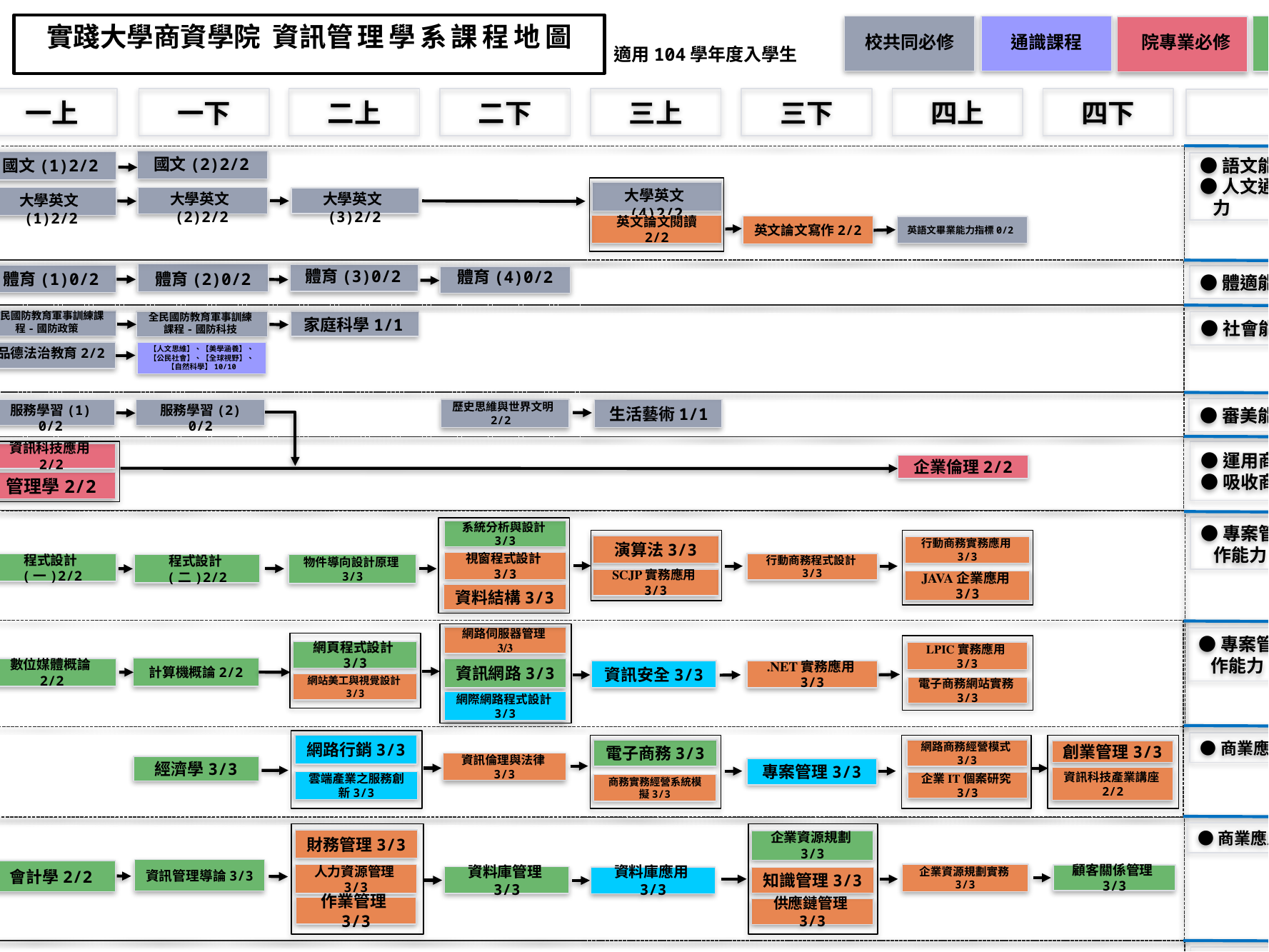

實踐大學商資學院  資訊管理學系課程地圖

校共同必修

通識課程

系專業必修

系核心必選修

系專業選修
院專業必修
適用104學年度入學生
一上
一下
二上
二下
三上
三下
四上
四下
能力連結
人才培育
總體能力

國文(2)2/2

國文(1)2/2

●語文能力
●人文通識及專業倫理認知之能
  力

大學英文(4)2/2

大學英文(3)2/2

大學英文(2)2/2

大學英文(1)2/2

英文論文閱讀 2/2
英文論文寫作2/2

英語文畢業能力指標0/2

體育(3)0/2

體育(4)0/2

體育(2)0/2

體育(1)0/2

●體適能能力
全民國防教育軍事訓練課程-國防政策

全民國防教育軍事訓練課程-國防科技

家庭科學1/1

●社會能力
品德法治教育2/2

【人文思維】、【美學涵養】、【公民社會】、【全球視野】、【自然科學】10/10

歷史思維與世界文明2/2
服務學習(1) 0/2

服務學習(2) 0/2

●審美能力
生活藝術1/1

●運用商學與資訊知識能力
●吸收商業與資訊發展趨勢能力
資訊科技應用2/2
企業倫理2/2
管理學2/2

電子商務模組
系統開發
●專案管理與系統開發之團隊合
  作能力

系統分析與設計3/3

程式設計人才
演算法3/3
行動商務實務應用3/3
視窗程式設計3/3
行動商務程式設計3/3
程式設計(一)2/2
程式設計(二)2/2
物件導向設計原理3/3
SCJP實務應用3/3
JAVA企業應用3/3
系統分析人才
資料結構3/3

網站架設

網路伺服器管理3/3
●專案管理與系統開發之團隊合
  作能力

網站建構人才
網頁程式設計3/3
LPIC實務應用3/3
計算機概論2/2
數位媒體概論2/2
資訊網路3/3
資訊安全3/3
.NET實務應用3/3
網站美工與視覺設計3/3
電子商務網站實務3/3
網站管理人才
網際網路程式設計3/3
網路行銷

●商業應用和溝通表達之能力

網路行銷3/3

網路商務經營模式3/3
電子商務3/3
創業管理3/3
資訊倫理與法律3/3
經濟學3/3
專案管理3/3
網路行銷人才
資訊科技產業講座2/2
雲端產業之服務創新3/3
企業IT個案研究3/3
商務實務經營系統模擬3/3
企業電子化模組
E
R
P

●商業應用和溝通表達之能力

財務管理3/3
企業資源規劃3/3
資訊管理導論3/3

會計學2/2
企業資源規劃實務3/3
人力資源管理3/3
顧客關係管理3/3
資料庫管理3/3
資料庫應用3/3
ERP管理人才
知識管理3/3
作業管理3/3
供應鏈管理3/3
大數據

●系統分析與數據分析之能力
●吸收專業相關新知和領域發展趨
  勢之能力

專題研析3/3

統計學3/3

資料探勘3/3
巨量資料分析人才
微積分(二)2/2
微積分(一)2/2

大數據實務3/3
物聯網應用3/3
統計學進階3/3
管理數學3/3
大數據概論3/3
雲端應用人才
R軟體實務應用3/3

專題
實務
專題(三)2/2
●專案管理與系統開發之團隊合作能力
●吸收專業相關新知和領域發展趨勢之
  能力
專題(一)2/2
專題(二)2/2
專題(四)2/2
資訊管理人才
企業實習2/2